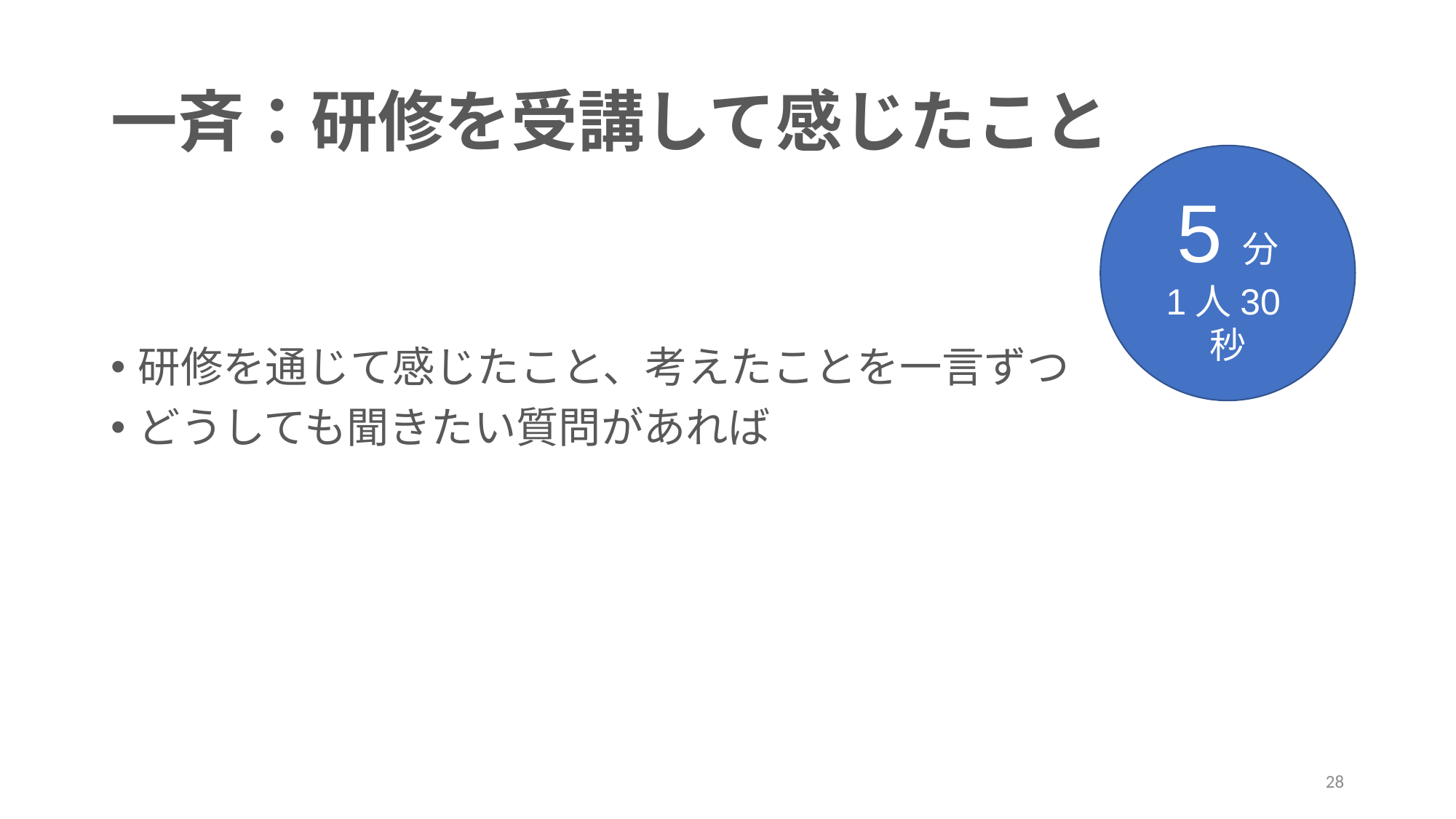

# 一斉：研修を受講して感じたこと
5分
1人30秒
研修を通じて感じたこと、考えたことを一言ずつ
どうしても聞きたい質問があれば
28